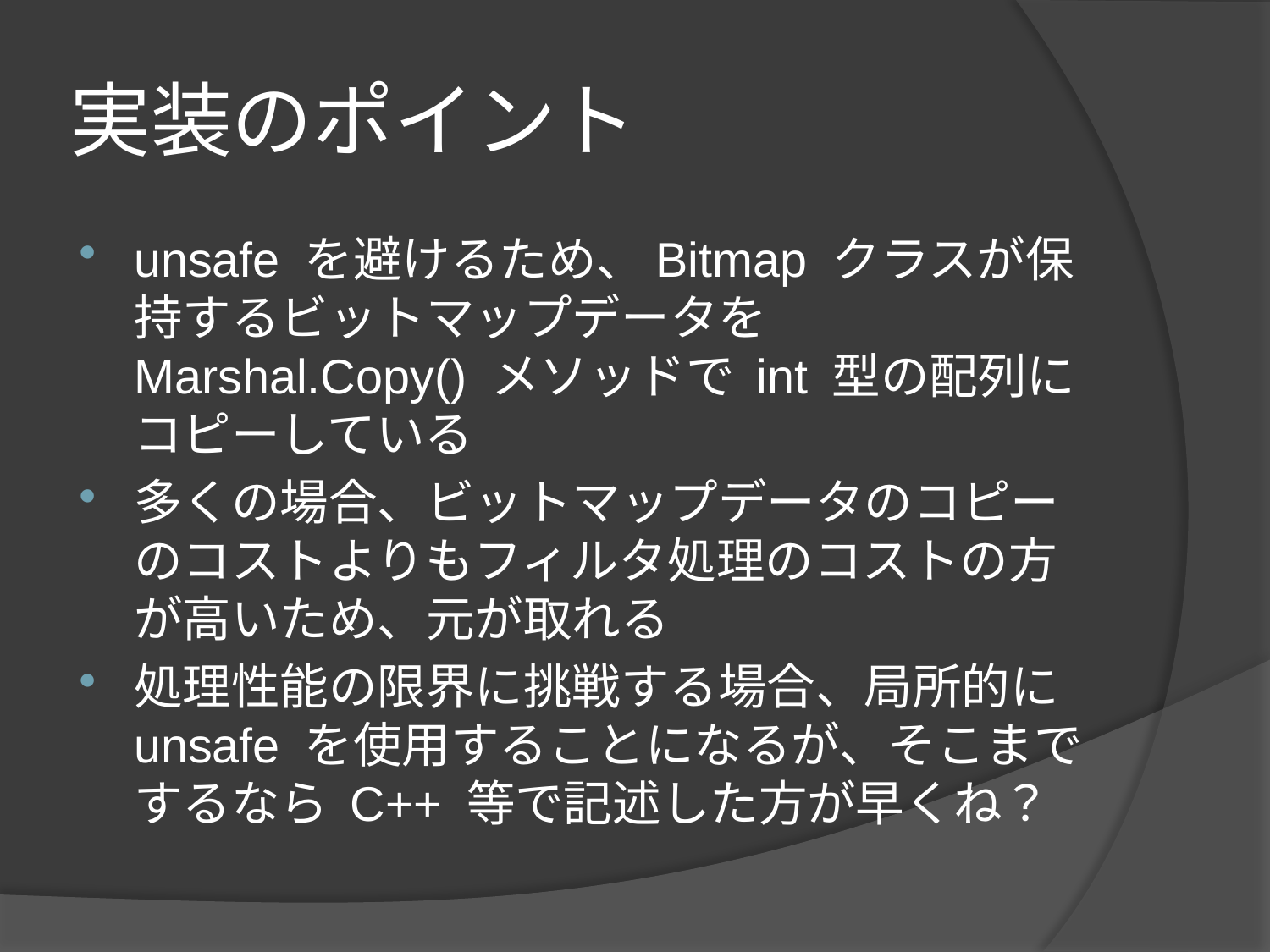

# 実装のポイント
unsafe を避けるため、Bitmap クラスが保持するビットマップデータをMarshal.Copy() メソッドで int 型の配列にコピーしている
多くの場合、ビットマップデータのコピーのコストよりもフィルタ処理のコストの方が高いため、元が取れる
処理性能の限界に挑戦する場合、局所的に unsafe を使用することになるが、そこまでするなら C++ 等で記述した方が早くね？